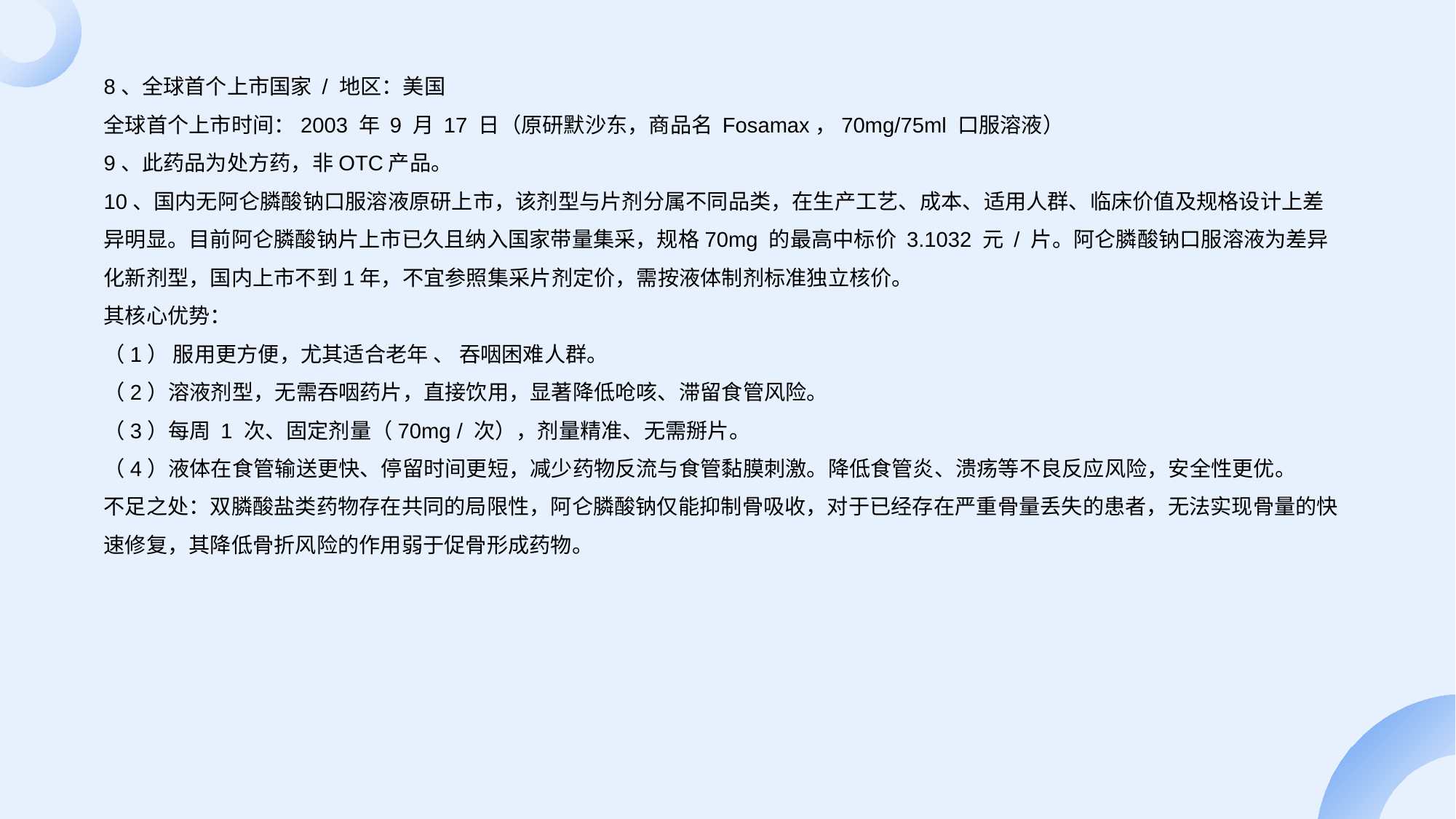

8、全球首个上市国家 / 地区：美国
全球首个上市时间：2003 年 9 月 17 日（原研默沙东，商品名 Fosamax，70mg/75ml 口服溶液）
9、此药品为处方药，非OTC产品。
10、国内无阿仑膦酸钠口服溶液原研上市，该剂型与片剂分属不同品类，在生产工艺、成本、适用人群、临床价值及规格设计上差异明显。目前阿仑膦酸钠片上市已久且纳入国家带量集采，规格70mg 的最高中标价 3.1032 元 / 片。阿仑膦酸钠口服溶液为差异化新剂型，国内上市不到1年，不宜参照集采片剂定价，需按液体制剂标准独立核价。
其核心优势：
（1） 服用更方便，尤其适合老年 、 吞咽困难人群。
（2）溶液剂型，无需吞咽药片，直接饮用，显著降低呛咳、滞留食管风险。
（3）每周 1 次、固定剂量（70mg / 次），剂量精准、无需掰片。
（4）液体在食管输送更快、停留时间更短，减少药物反流与食管黏膜刺激。降低食管炎、溃疡等不良反应风险，安全性更优。
不足之处：双膦酸盐类药物存在共同的局限性，阿仑膦酸钠仅能抑制骨吸收，对于已经存在严重骨量丢失的患者，无法实现骨量的快速修复，其降低骨折风险的作用弱于促骨形成药物。